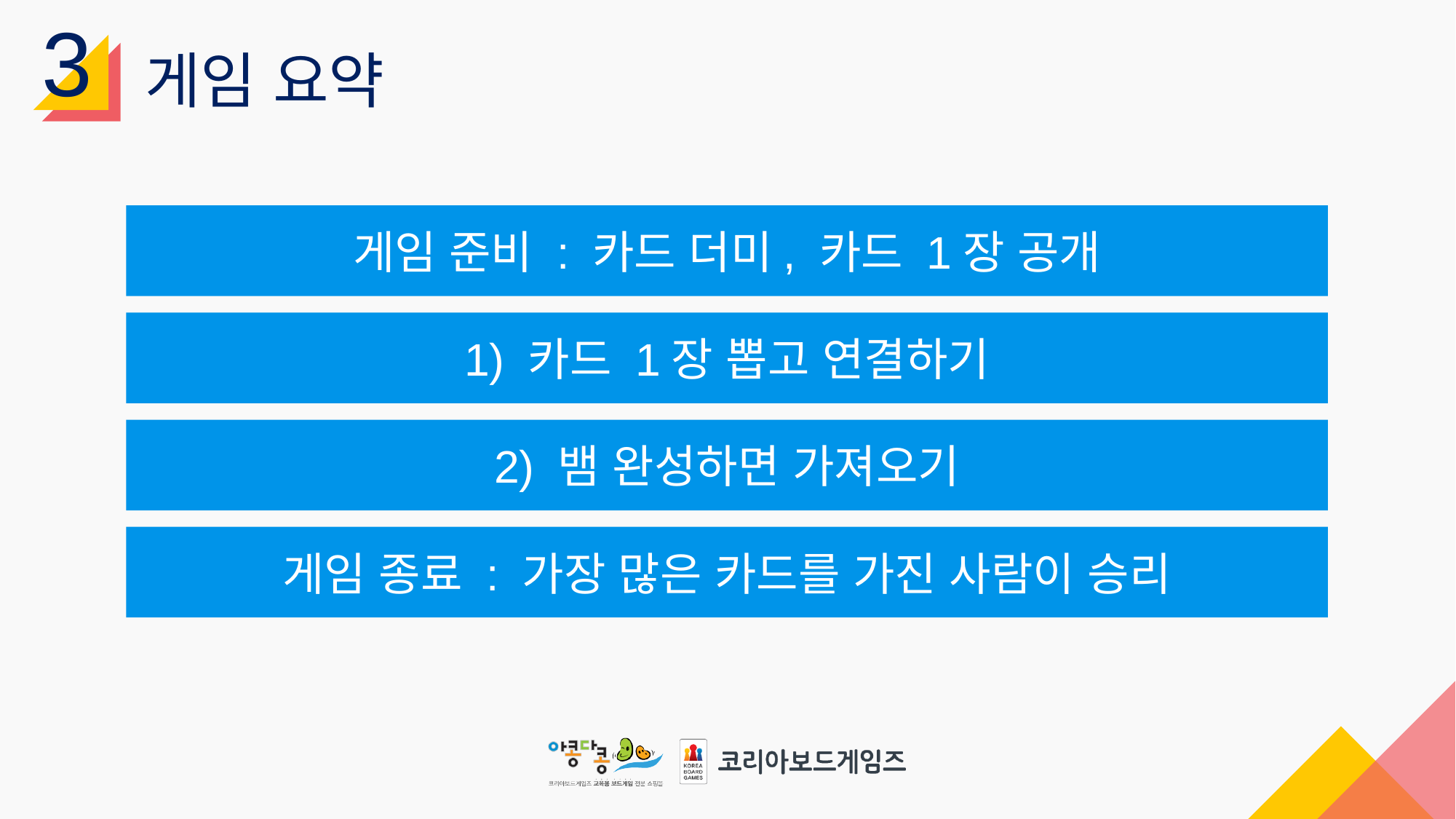

3
게임 요약
게임 준비 : 카드 더미, 카드 1장 공개
1) 카드 1장 뽑고 연결하기
2) 뱀 완성하면 가져오기
게임 종료 : 가장 많은 카드를 가진 사람이 승리